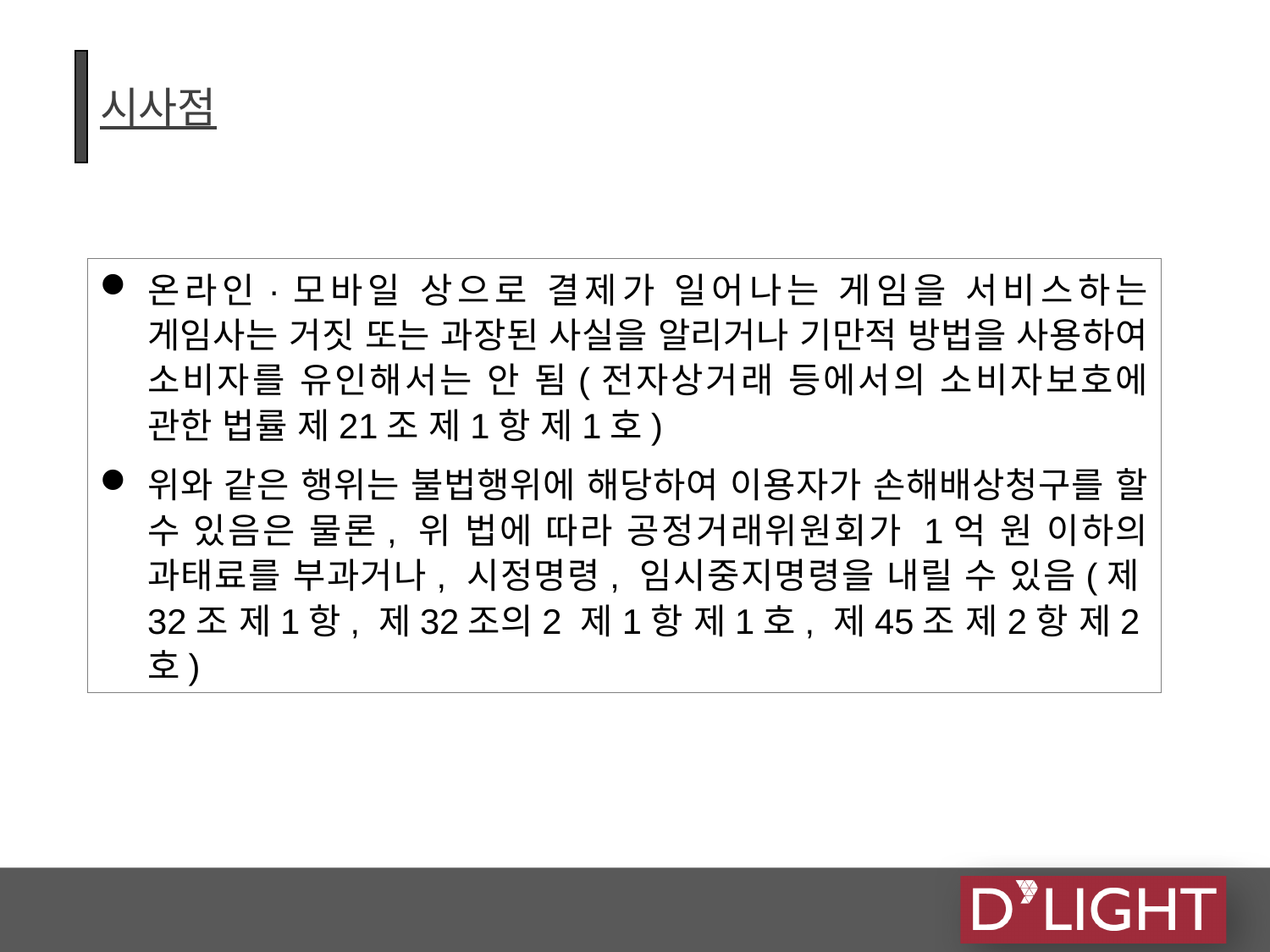

# 시사점
온라인·모바일 상으로 결제가 일어나는 게임을 서비스하는 게임사는 거짓 또는 과장된 사실을 알리거나 기만적 방법을 사용하여 소비자를 유인해서는 안 됨(전자상거래 등에서의 소비자보호에 관한 법률 제21조 제1항 제1호)
위와 같은 행위는 불법행위에 해당하여 이용자가 손해배상청구를 할 수 있음은 물론, 위 법에 따라 공정거래위원회가 1억 원 이하의 과태료를 부과거나, 시정명령, 임시중지명령을 내릴 수 있음(제32조 제1항, 제32조의2 제1항 제1호, 제45조 제2항 제2호)